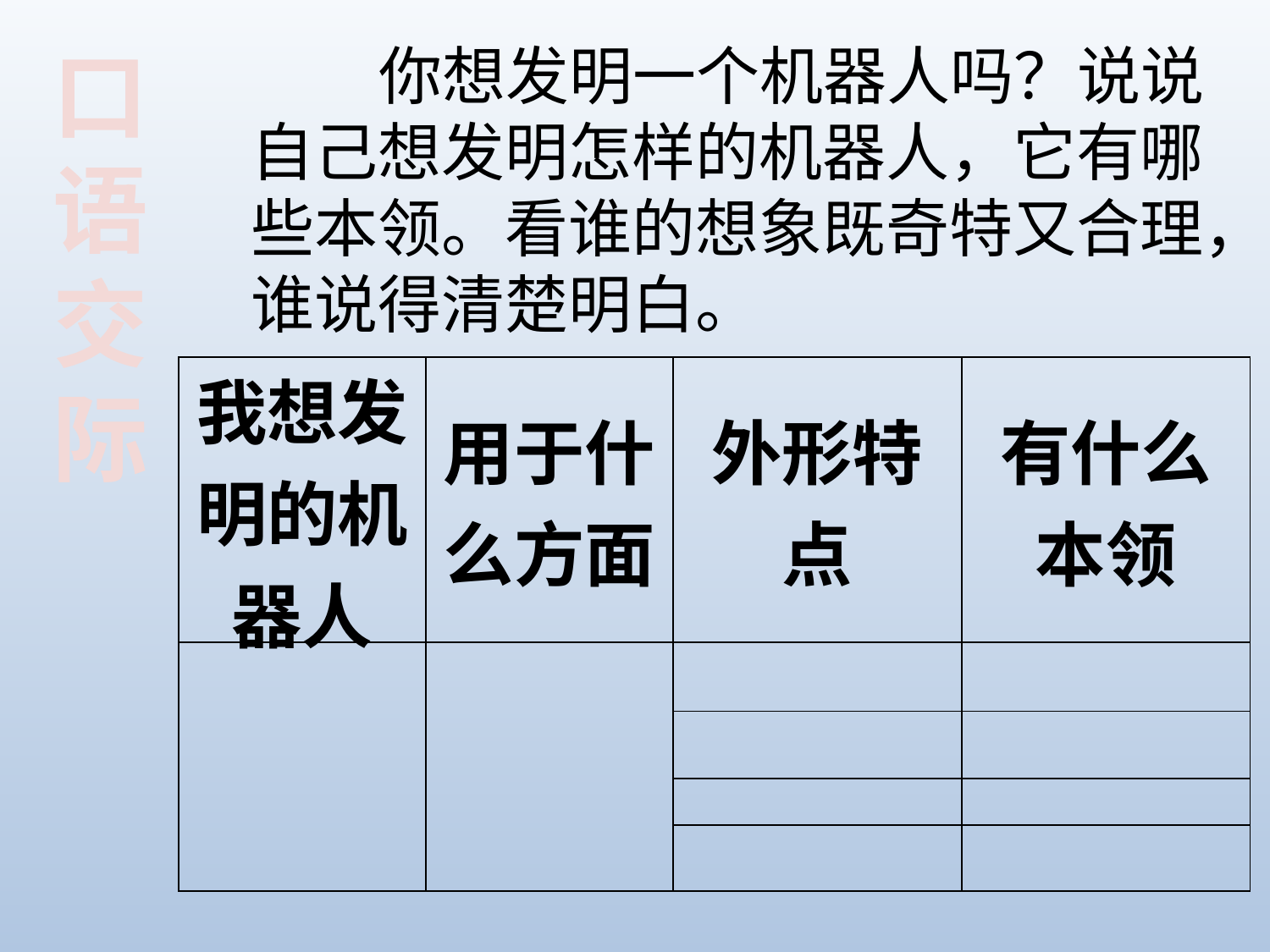

口
语
交
际
        你想发明一个机器人吗？说说自己想发明怎样的机器人，它有哪些本领。看谁的想象既奇特又合理，谁说得清楚明白。
| 我想发明的机器人 | 用于什么方面 | 外形特点 | 有什么本领 |
| --- | --- | --- | --- |
|  |  |  |  |
|  |  |  |  |
|  |  |  |  |
|  |  |  |  |